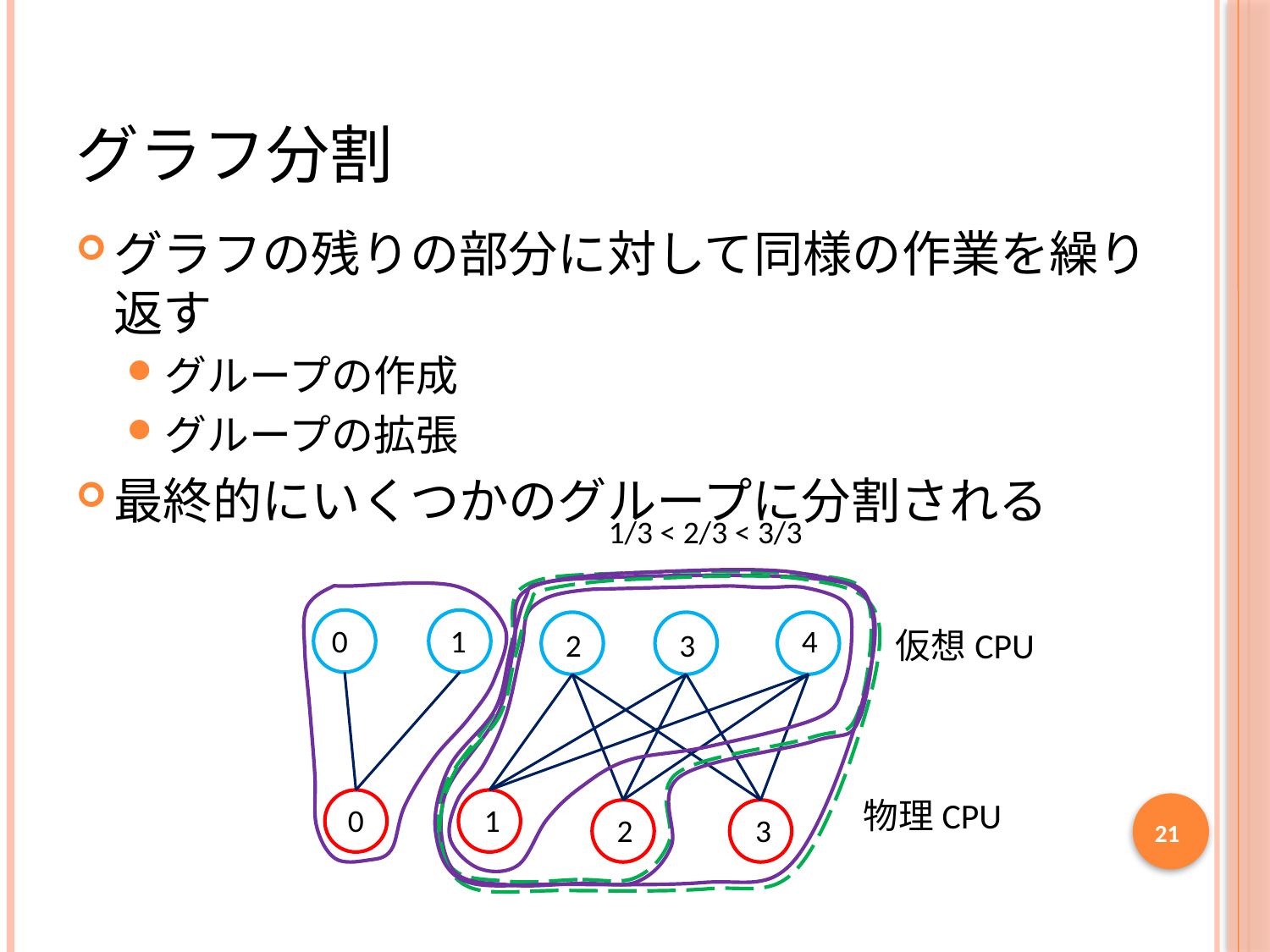

# グラフ分割
グラフの残りの部分に対して同様の作業を繰り返す
グループの作成
グループの拡張
最終的にいくつかのグループに分割される
1/3 < 2/3 < 3/3

0
1
4

2

3

仮想CPU
0
1
物理CPU

21
2
3